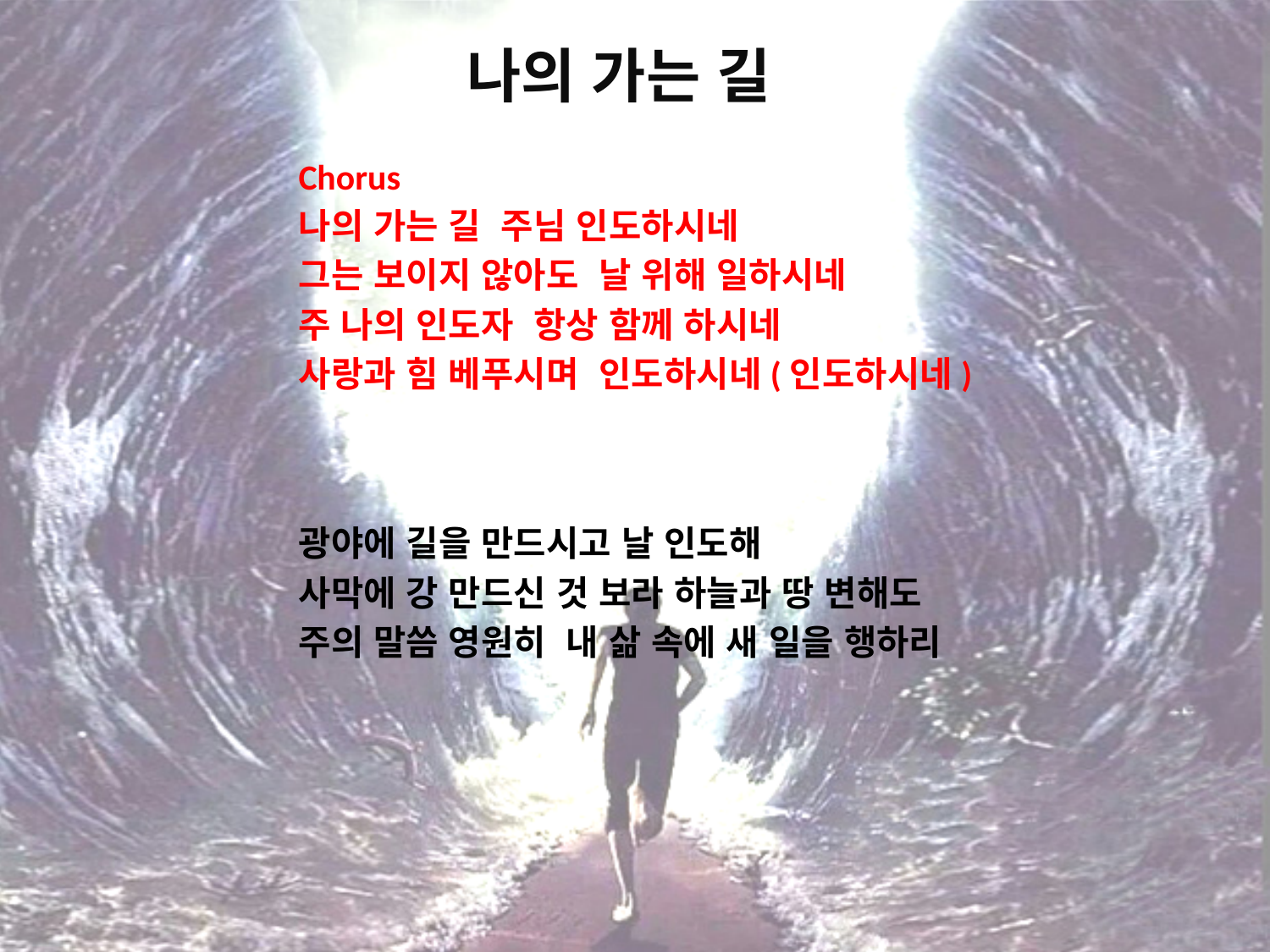

# 나의 가는 길
Chorus
나의 가는 길  주님 인도하시네
그는 보이지 않아도  날 위해 일하시네
주 나의 인도자  항상 함께 하시네
사랑과 힘 베푸시며  인도하시네(인도하시네)
광야에 길을 만드시고 날 인도해
사막에 강 만드신 것 보라 하늘과 땅 변해도
주의 말씀 영원히  내 삶 속에 새 일을 행하리